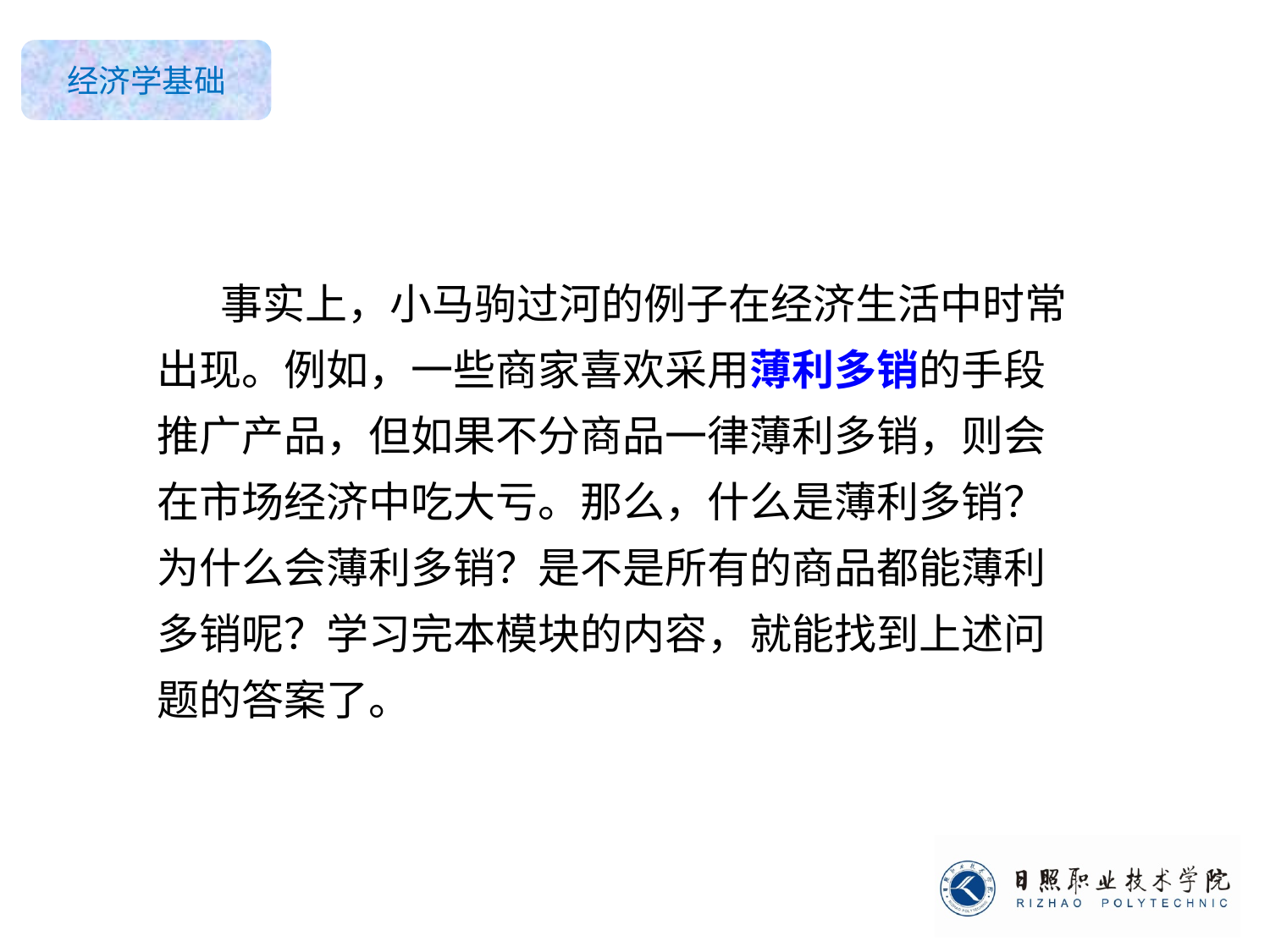

事实上，小马驹过河的例子在经济生活中时常出现。例如，一些商家喜欢采用薄利多销的手段推广产品，但如果不分商品一律薄利多销，则会在市场经济中吃大亏。那么，什么是薄利多销？为什么会薄利多销？是不是所有的商品都能薄利多销呢？学习完本模块的内容，就能找到上述问题的答案了。